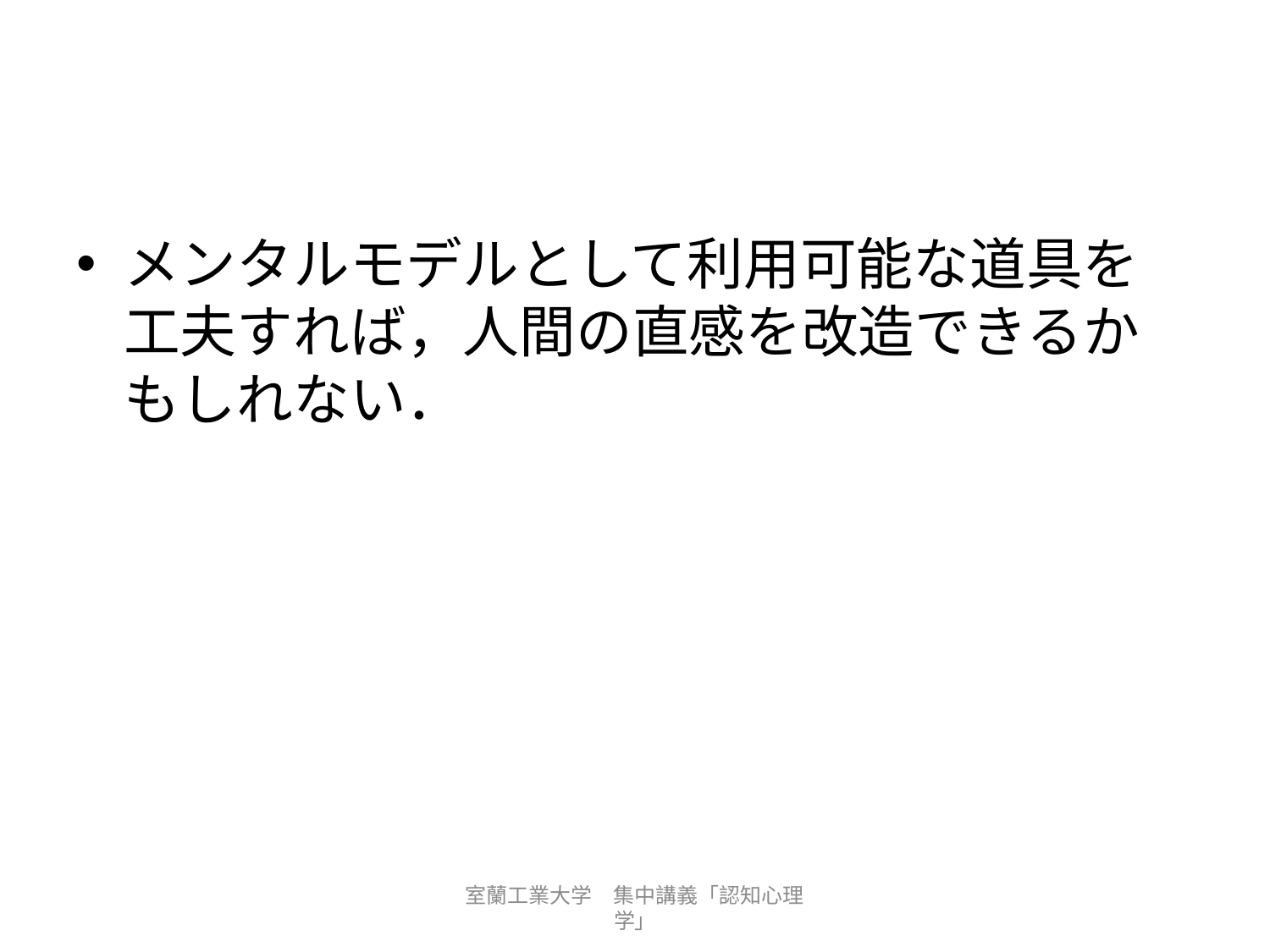

#
メンタルモデルとして利用可能な道具を工夫すれば，人間の直感を改造できるかもしれない．
室蘭工業大学　集中講義「認知心理学」